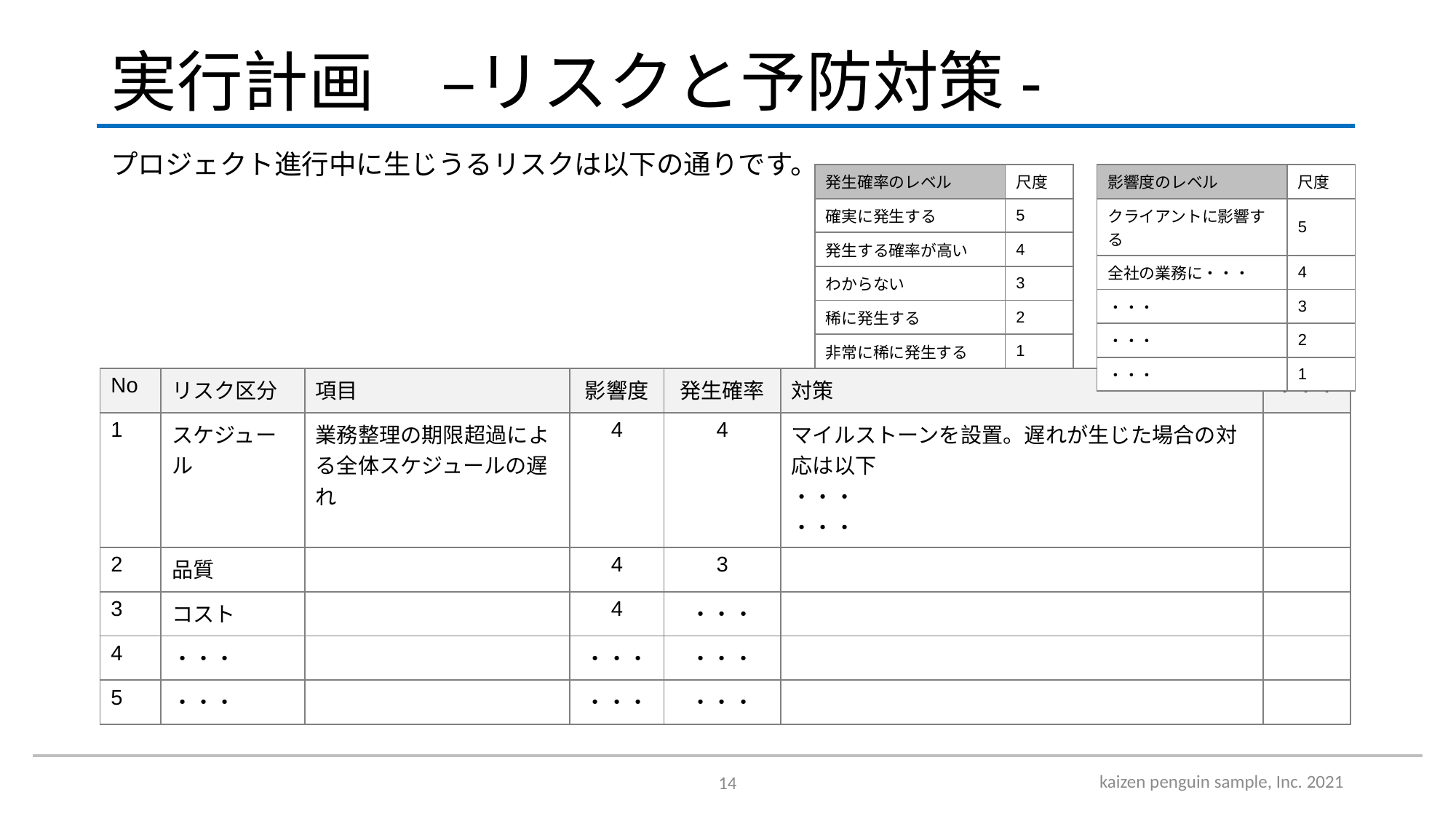

# 実行計画　–リスクと予防対策-
プロジェクト進行中に生じうるリスクは以下の通りです。
| 発生確率のレベル | 尺度 |
| --- | --- |
| 確実に発生する | 5 |
| 発生する確率が高い | 4 |
| わからない | 3 |
| 稀に発生する | 2 |
| 非常に稀に発生する | 1 |
| 影響度のレベル | 尺度 |
| --- | --- |
| クライアントに影響する | 5 |
| 全社の業務に・・・ | 4 |
| ・・・ | 3 |
| ・・・ | 2 |
| ・・・ | 1 |
| No | リスク区分 | 項目 | 影響度 | 発生確率 | 対策 | ・・・ |
| --- | --- | --- | --- | --- | --- | --- |
| 1 | スケジュール | 業務整理の期限超過による全体スケジュールの遅れ | 4 | 4 | マイルストーンを設置。遅れが生じた場合の対応は以下 ・・・ ・・・ |  |
| 2 | 品質 |  | 4 | 3 |  |  |
| 3 | コスト |  | 4 | ・・・ |  |  |
| 4 | ・・・ |  | ・・・ | ・・・ |  |  |
| 5 | ・・・ |  | ・・・ | ・・・ |  |  |
kaizen penguin sample, Inc. 2021
14